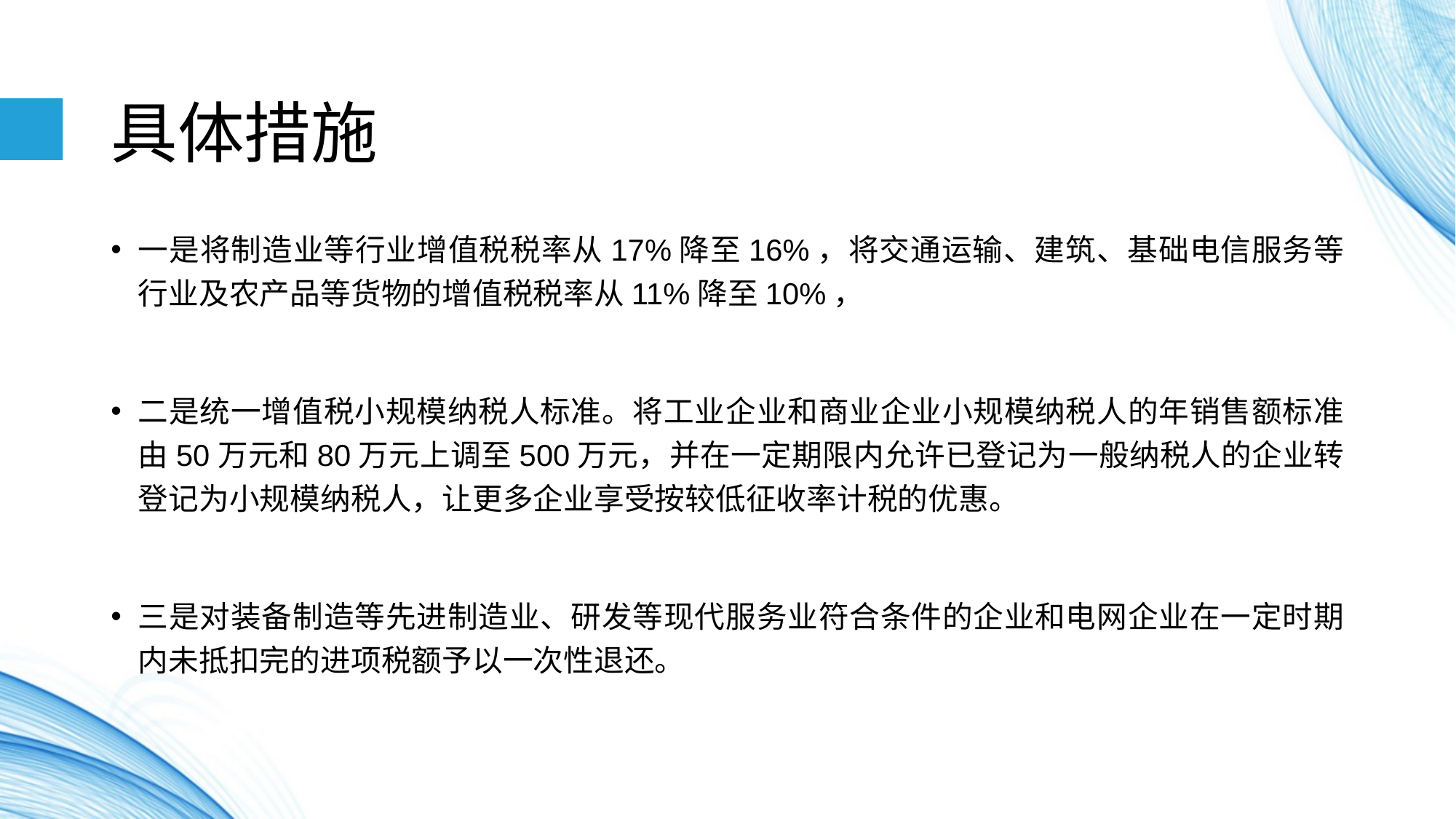

# 具体措施
一是将制造业等行业增值税税率从17%降至16%，将交通运输、建筑、基础电信服务等行业及农产品等货物的增值税税率从11%降至10%，

二是统一增值税小规模纳税人标准。将工业企业和商业企业小规模纳税人的年销售额标准由50万元和80万元上调至500万元，并在一定期限内允许已登记为一般纳税人的企业转登记为小规模纳税人，让更多企业享受按较低征收率计税的优惠。

三是对装备制造等先进制造业、研发等现代服务业符合条件的企业和电网企业在一定时期内未抵扣完的进项税额予以一次性退还。